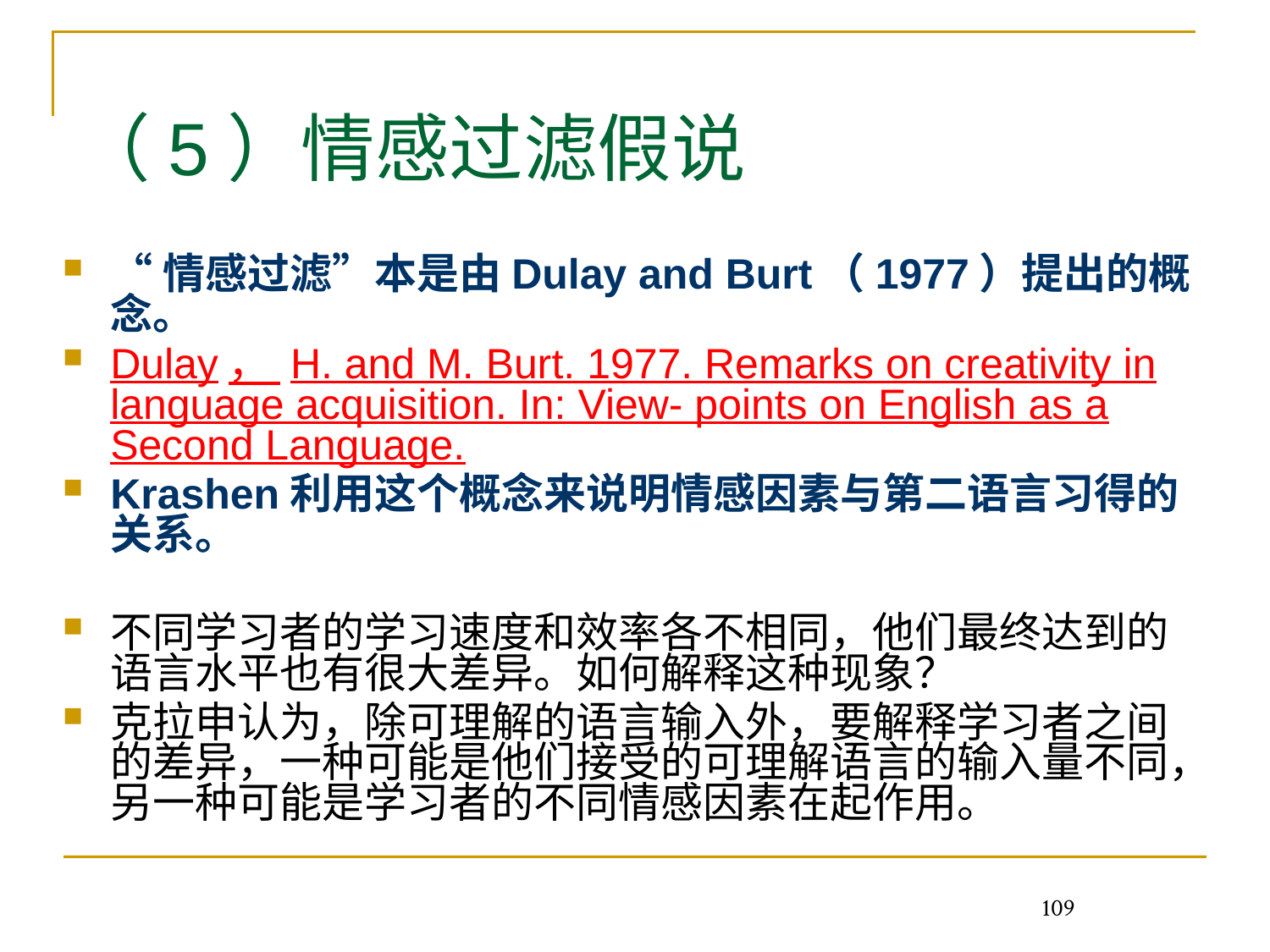

# （5）情感过滤假说
“情感过滤”本是由Dulay and Burt（1977）提出的概念。
Dulay， H. and M. Burt. 1977. Remarks on creativity in language acquisition. In: View- points on English as a Second Language.
Krashen利用这个概念来说明情感因素与第二语言习得的关系。

不同学习者的学习速度和效率各不相同，他们最终达到的语言水平也有很大差异。如何解释这种现象？
克拉申认为，除可理解的语言输入外，要解释学习者之间的差异，一种可能是他们接受的可理解语言的输入量不同，另一种可能是学习者的不同情感因素在起作用。
109